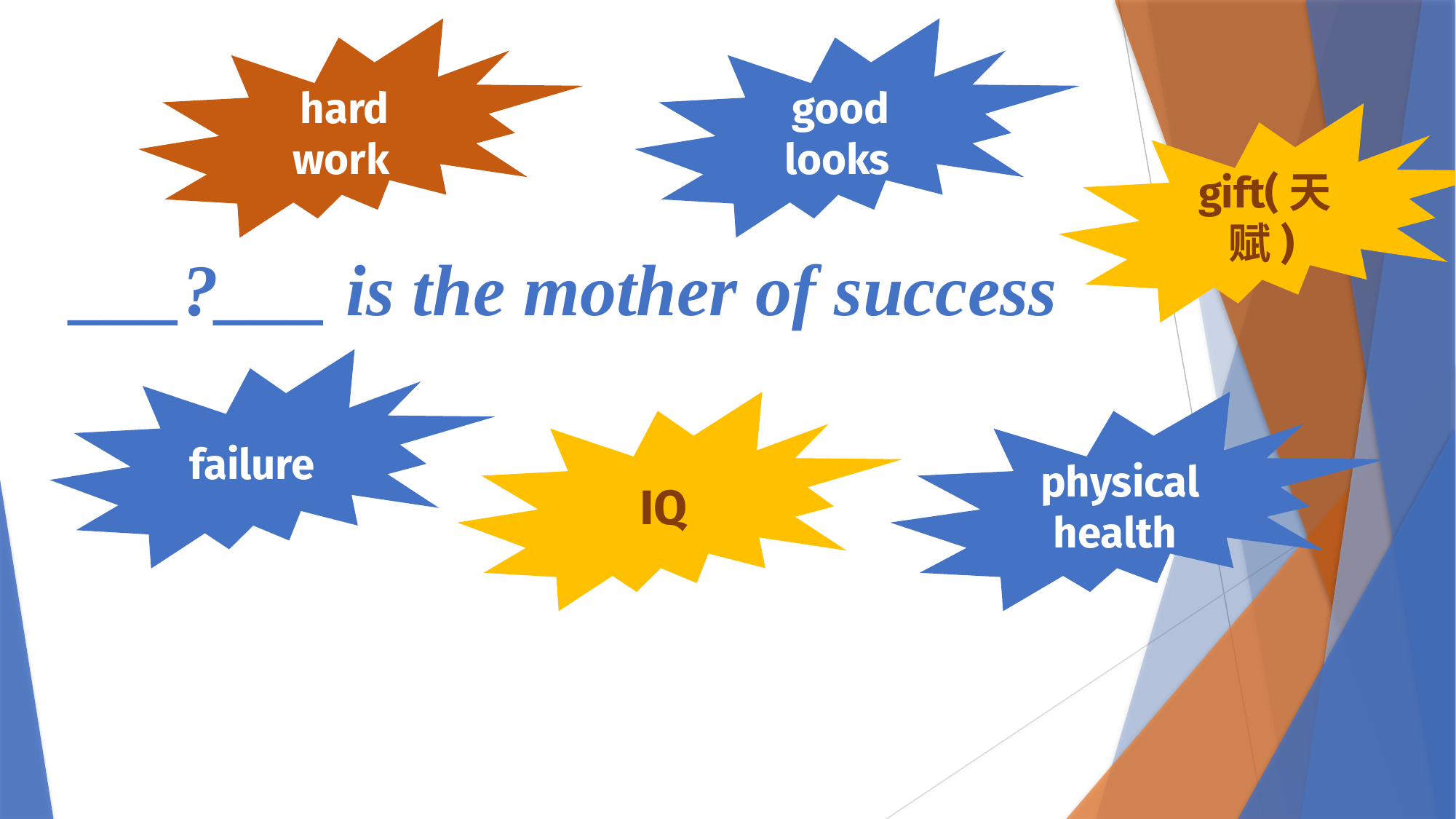

hard work
good looks
gift(天赋)
___?___ is the mother of success
failure
IQ
physical health